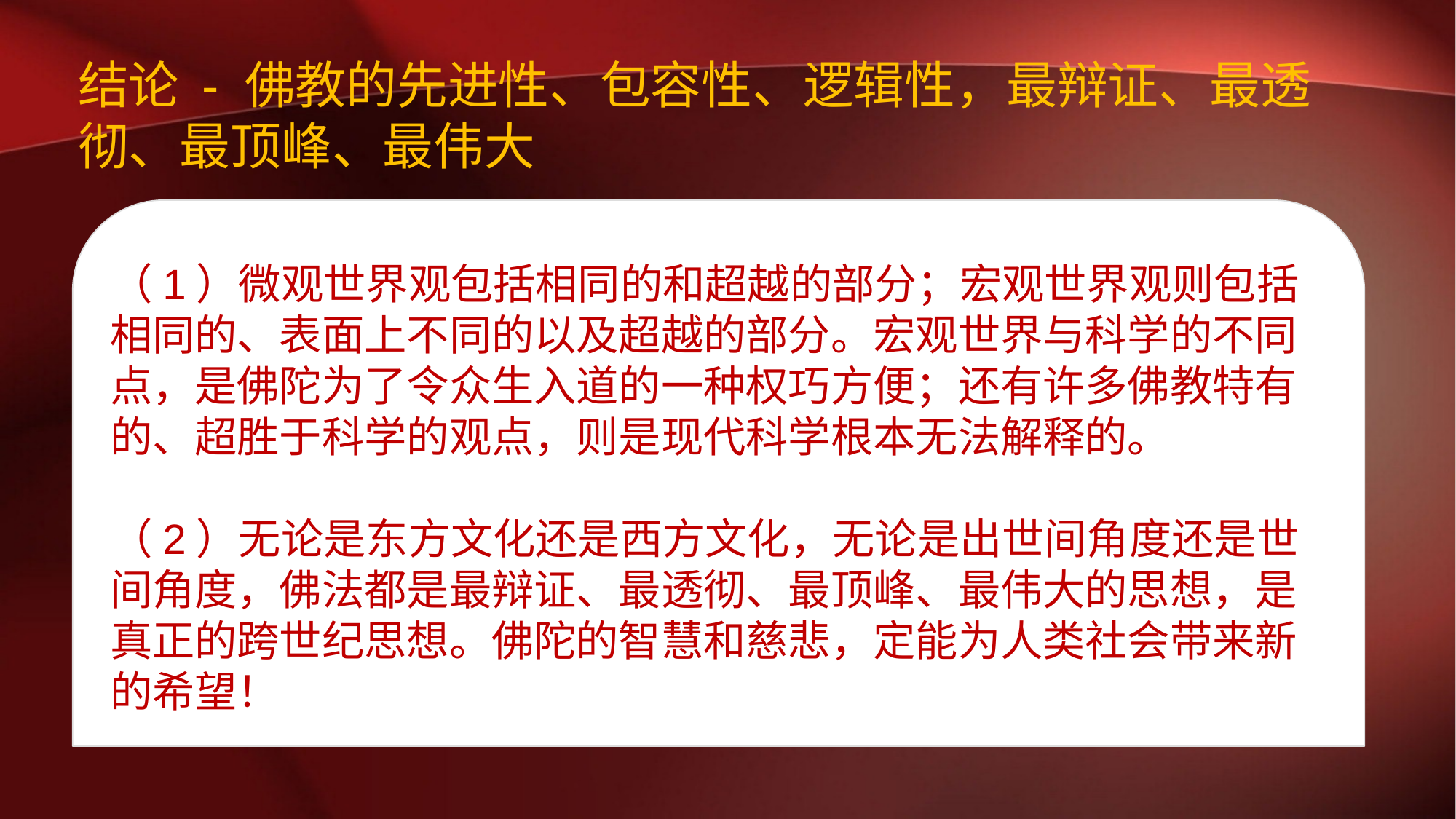

# 结论 - 佛教的先进性、包容性、逻辑性，最辩证、最透彻、最顶峰、最伟大
（1）微观世界观包括相同的和超越的部分；宏观世界观则包括相同的、表面上不同的以及超越的部分。宏观世界与科学的不同点，是佛陀为了令众生入道的一种权巧方便；还有许多佛教特有的、超胜于科学的观点，则是现代科学根本无法解释的。

（2）无论是东方文化还是西方文化，无论是出世间角度还是世间角度，佛法都是最辩证、最透彻、最顶峰、最伟大的思想，是真正的跨世纪思想。佛陀的智慧和慈悲，定能为人类社会带来新的希望！